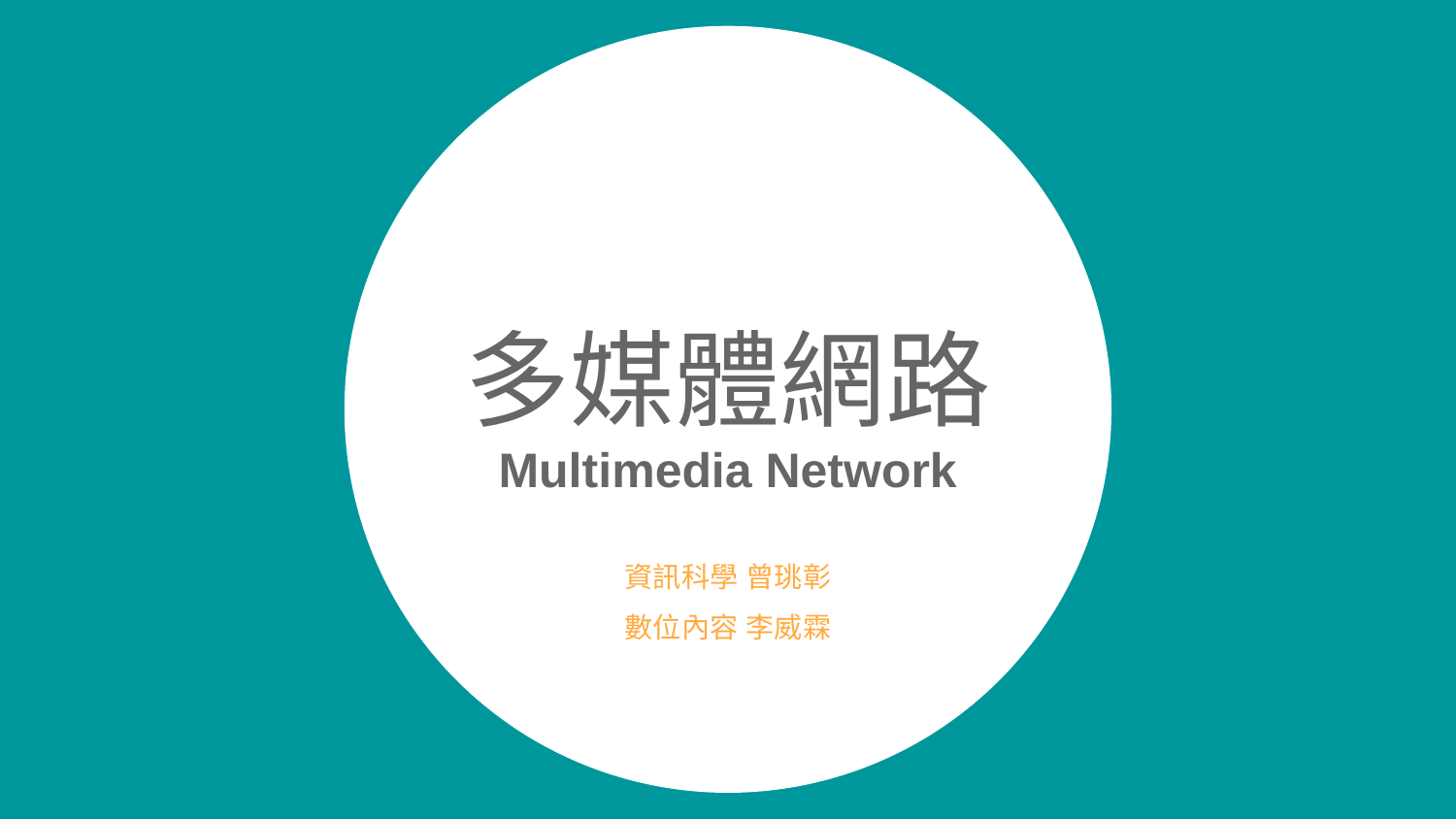

# 多媒體網路
Multimedia Network
資訊科學 曾珧彰
數位內容 李威霖